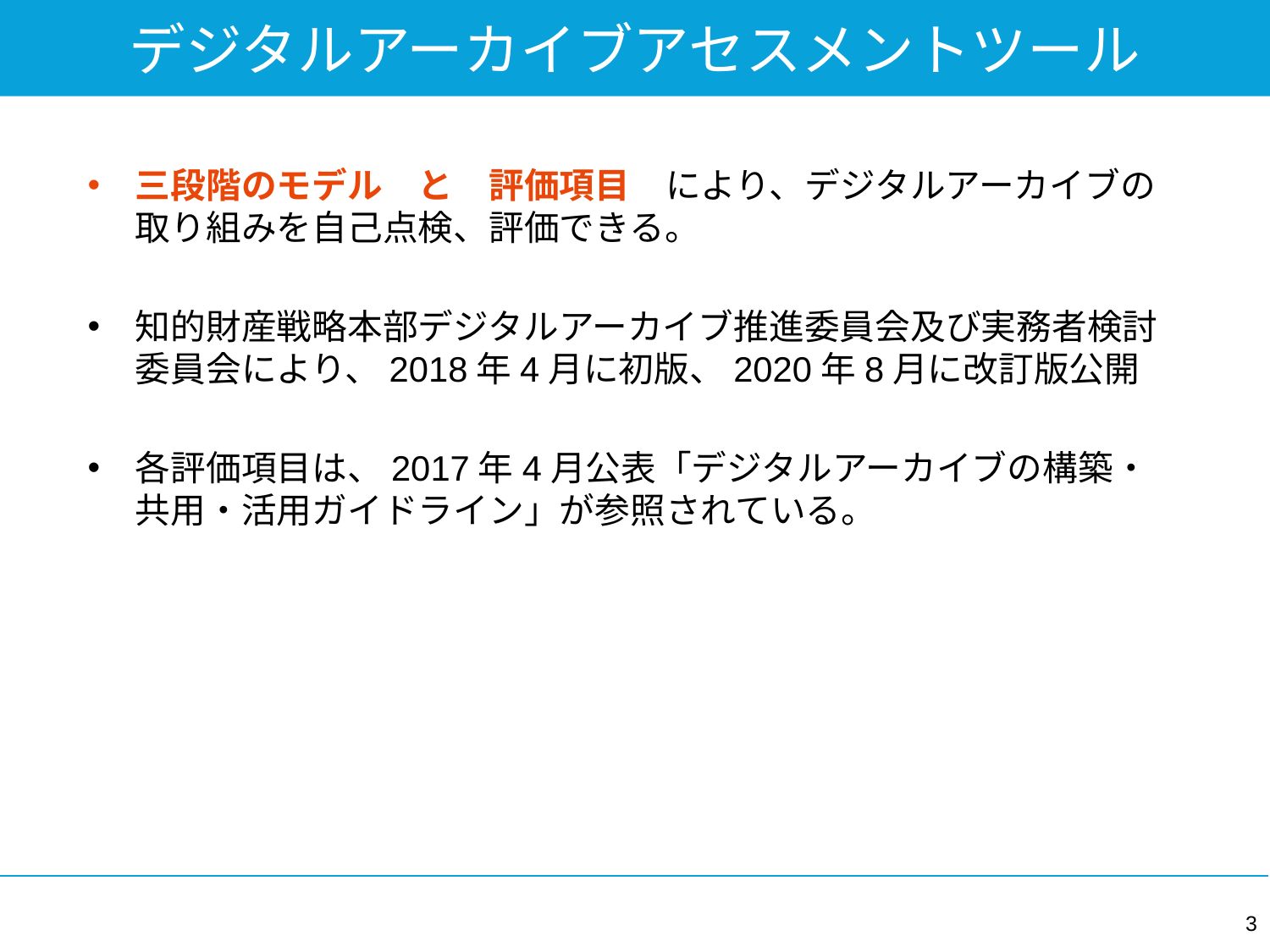

# デジタルアーカイブアセスメントツール
三段階のモデル　と　評価項目　により、デジタルアーカイブの取り組みを自己点検、評価できる。

知的財産戦略本部デジタルアーカイブ推進委員会及び実務者検討委員会により、2018年4月に初版、2020年8月に改訂版公開

各評価項目は、2017年4月公表「デジタルアーカイブの構築・共用・活用ガイドライン」が参照されている。

3